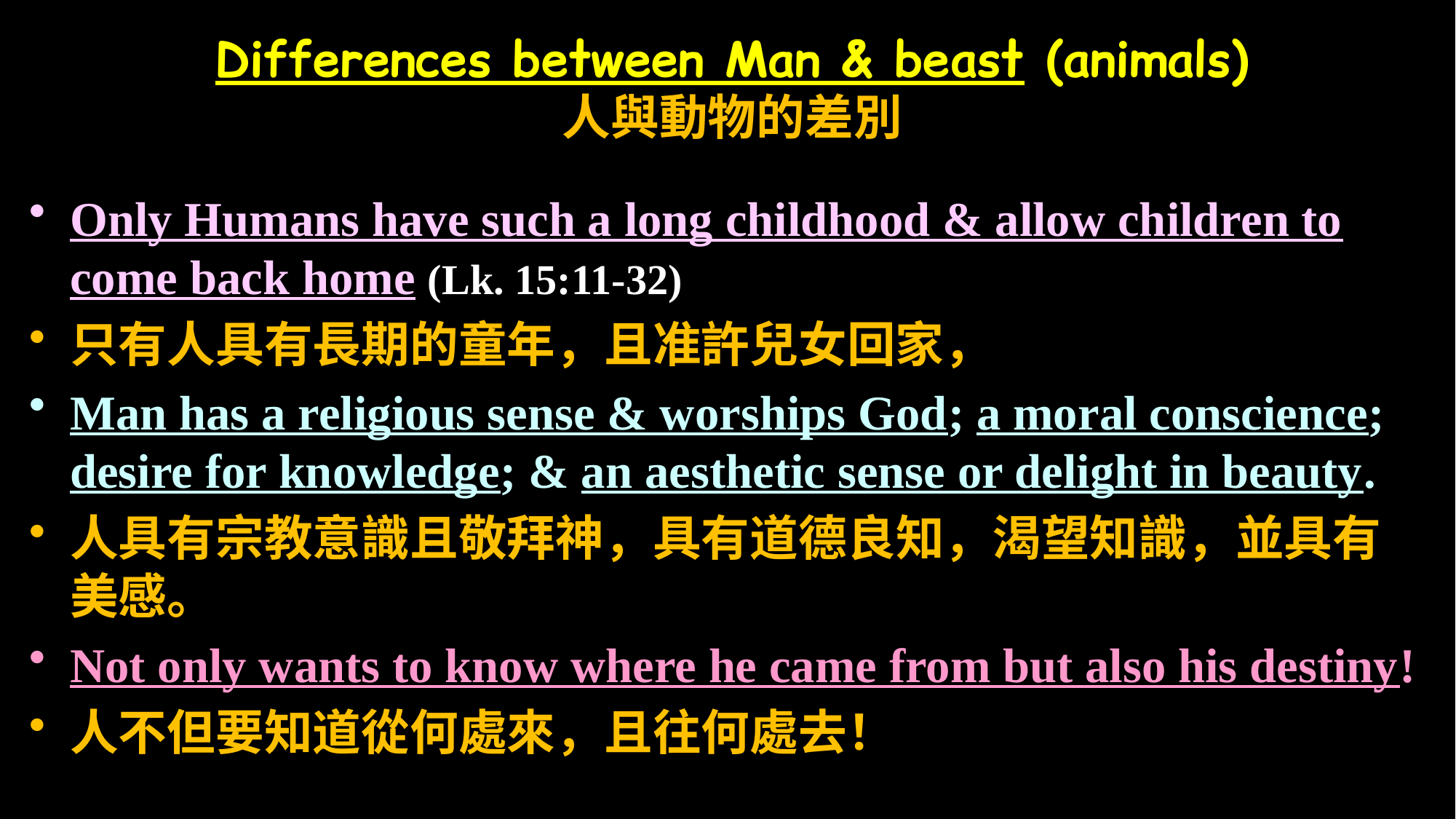

# Differences between Man & beast (animals) 人與動物的差別
Only Humans have such a long childhood & allow children to come back home (Lk. 15:11-32)
只有人具有長期的童年，且准許兒女回家，
Man has a religious sense & worships God; a moral conscience; desire for knowledge; & an aesthetic sense or delight in beauty.
人具有宗教意識且敬拜神，具有道德良知，渴望知識，並具有美感。
Not only wants to know where he came from but also his destiny!
人不但要知道從何處來，且往何處去！